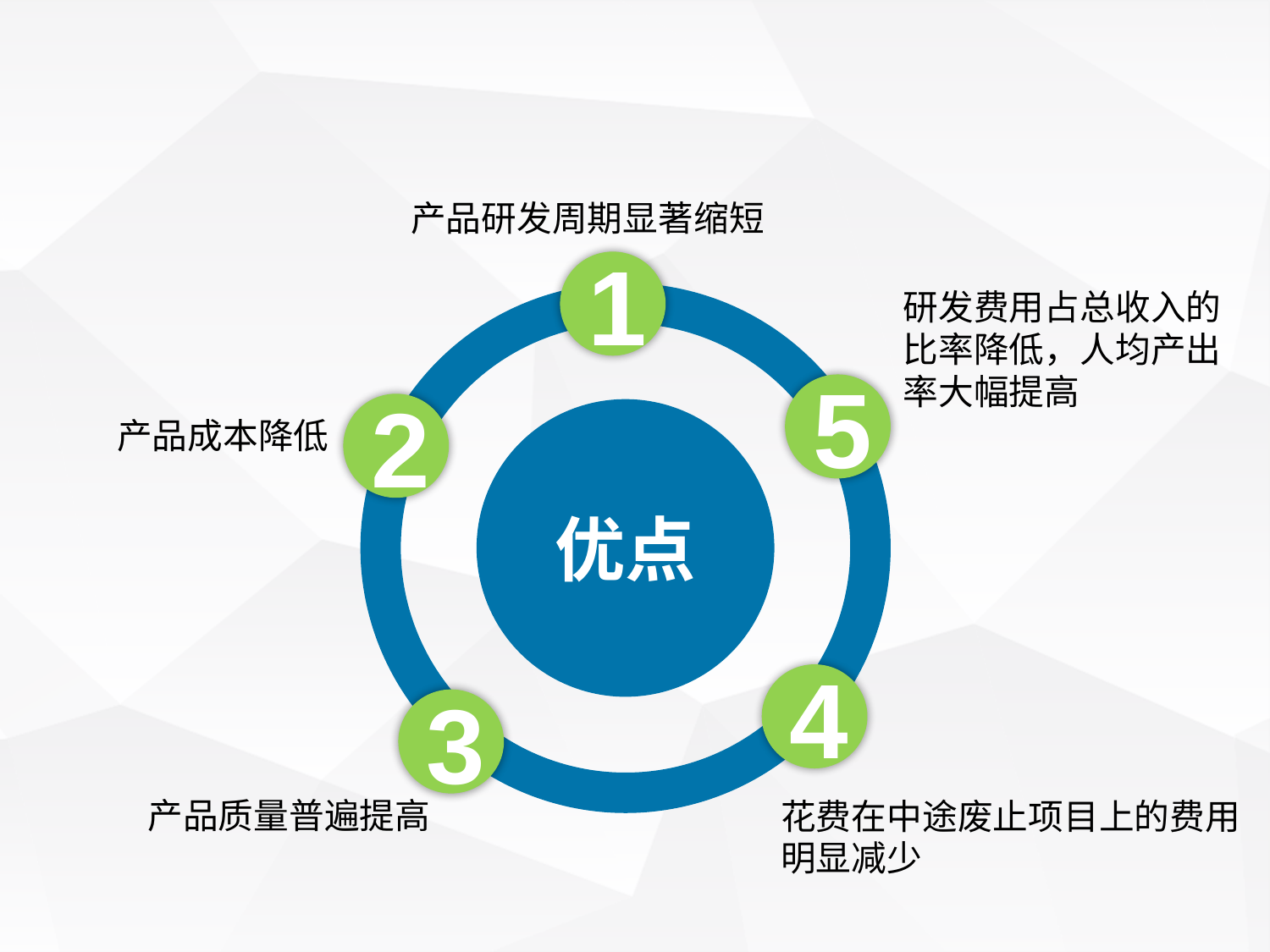

产品研发周期显著缩短
1
研发费用占总收入的比率降低，人均产出率大幅提高

5
2
优点
产品成本降低
4
3
产品质量普遍提高
花费在中途废止项目上的费用明显减少
产品研发周期显著缩短